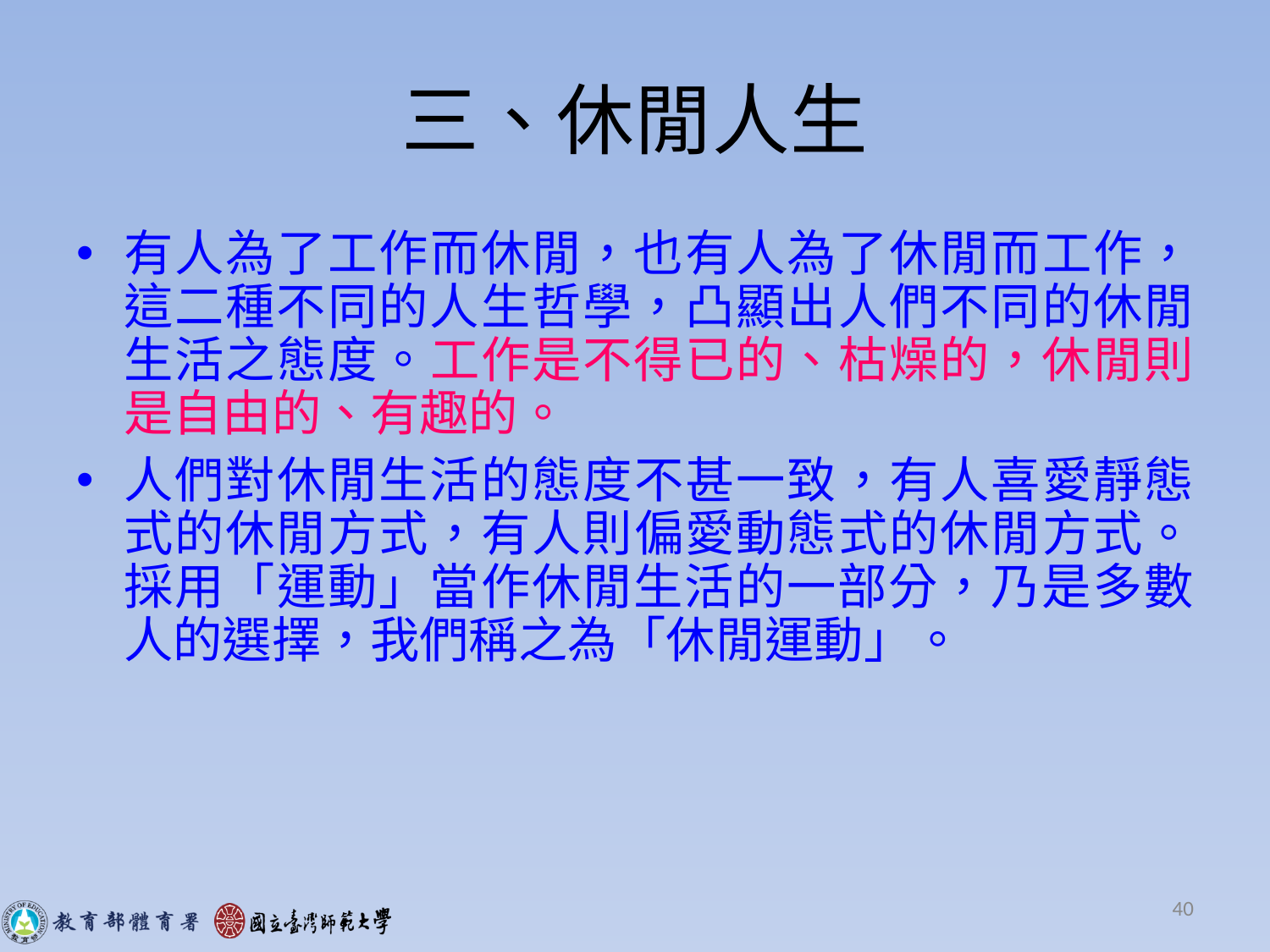

# 三、休閒人生
有人為了工作而休閒，也有人為了休閒而工作，這二種不同的人生哲學，凸顯出人們不同的休閒生活之態度。工作是不得已的、枯燥的，休閒則是自由的、有趣的。
人們對休閒生活的態度不甚一致，有人喜愛靜態式的休閒方式，有人則偏愛動態式的休閒方式。採用「運動」當作休閒生活的一部分，乃是多數人的選擇，我們稱之為「休閒運動」。
40